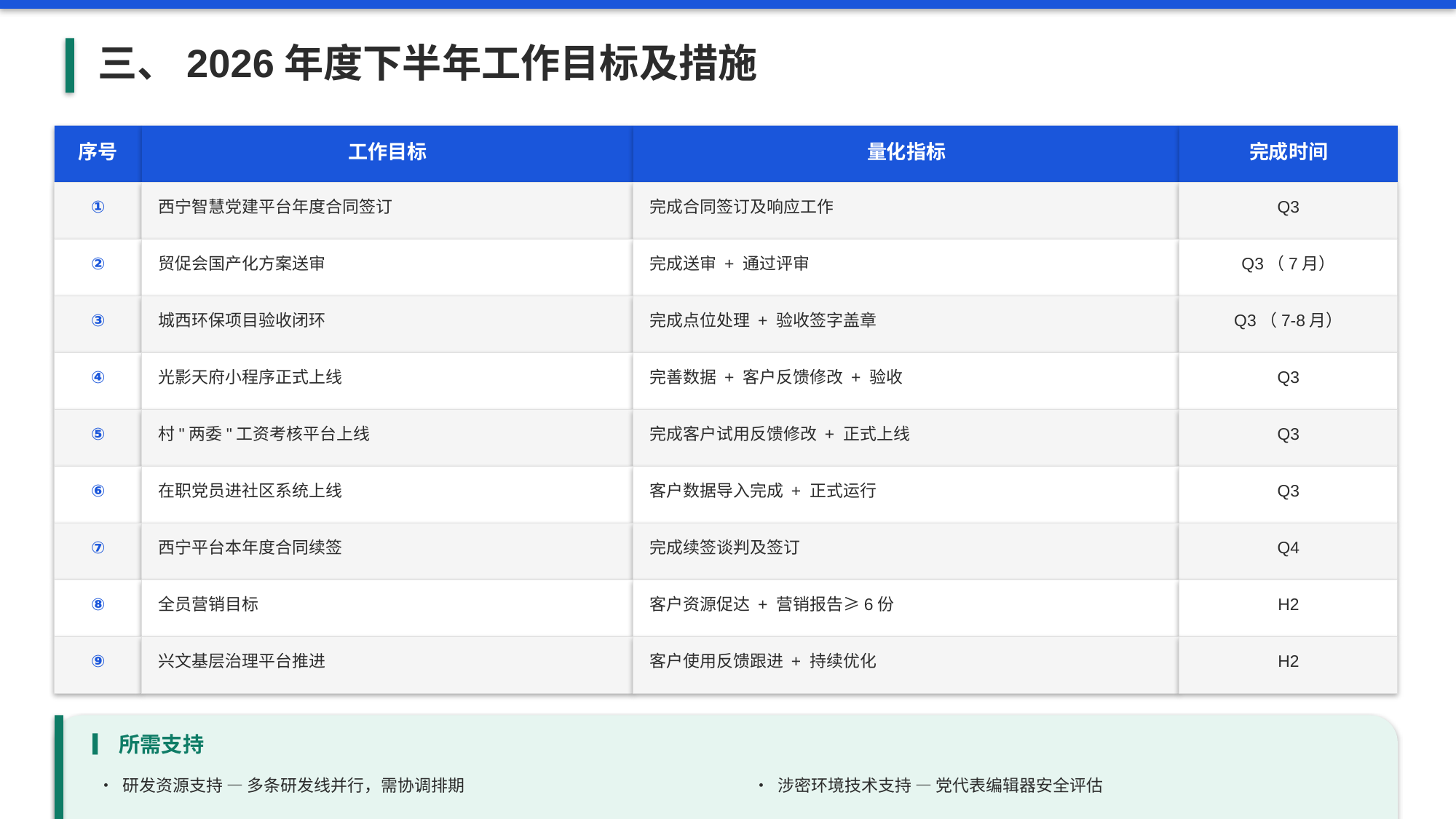

三、2026年度下半年工作目标及措施

序号
工作目标
量化指标
完成时间

①
西宁智慧党建平台年度合同签订
完成合同签订及响应工作
Q3

②
贸促会国产化方案送审
完成送审 + 通过评审
Q3（7月）

③
城西环保项目验收闭环
完成点位处理 + 验收签字盖章
Q3（7-8月）

④
光影天府小程序正式上线
完善数据 + 客户反馈修改 + 验收
Q3

⑤
村"两委"工资考核平台上线
完成客户试用反馈修改 + 正式上线
Q3

⑥
在职党员进社区系统上线
客户数据导入完成 + 正式运行
Q3

⑦
西宁平台本年度合同续签
完成续签谈判及签订
Q4

⑧
全员营销目标
客户资源促达 + 营销报告≥6份
H2

⑨
兴文基层治理平台推进
客户使用反馈跟进 + 持续优化
H2

▎所需支持
• 研发资源支持 — 多条研发线并行，需协调排期
• 涉密环境技术支持 — 党代表编辑器安全评估
• 验收协调支持 — 城西环保项目多方协调
• 售前/商务支持 — 电信投标、合同续签配合